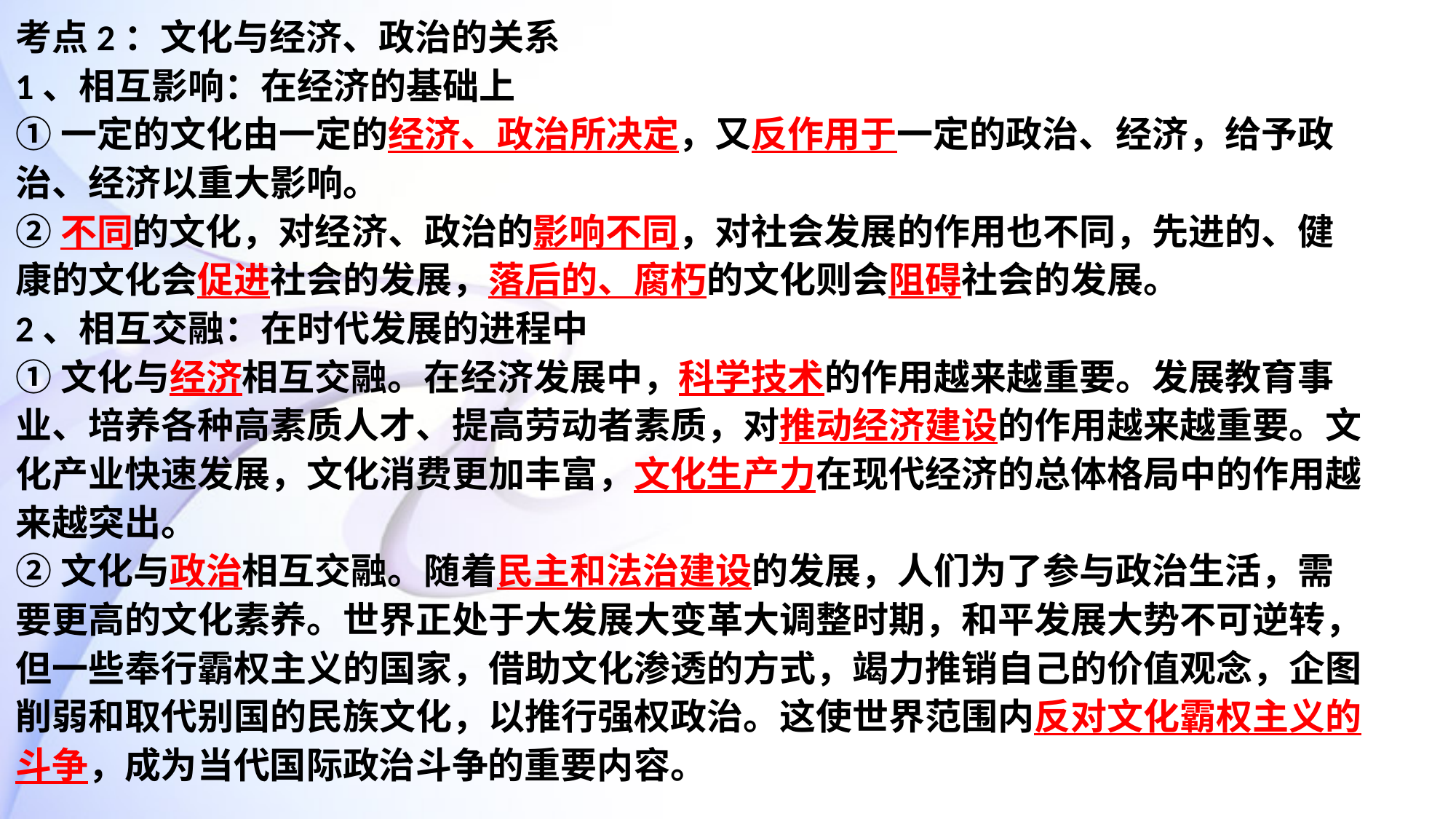

考点2：文化与经济、政治的关系
1、相互影响：在经济的基础上
①一定的文化由一定的经济、政治所决定，又反作用于一定的政治、经济，给予政治、经济以重大影响。
②不同的文化，对经济、政治的影响不同，对社会发展的作用也不同，先进的、健康的文化会促进社会的发展，落后的、腐朽的文化则会阻碍社会的发展。
2、相互交融：在时代发展的进程中
①文化与经济相互交融。在经济发展中，科学技术的作用越来越重要。发展教育事业、培养各种高素质人才、提高劳动者素质，对推动经济建设的作用越来越重要。文化产业快速发展，文化消费更加丰富，文化生产力在现代经济的总体格局中的作用越来越突出。
②文化与政治相互交融。随着民主和法治建设的发展，人们为了参与政治生活，需要更高的文化素养。世界正处于大发展大变革大调整时期，和平发展大势不可逆转，但一些奉行霸权主义的国家，借助文化渗透的方式，竭力推销自己的价值观念，企图削弱和取代别国的民族文化，以推行强权政治。这使世界范围内反对文化霸权主义的斗争，成为当代国际政治斗争的重要内容。